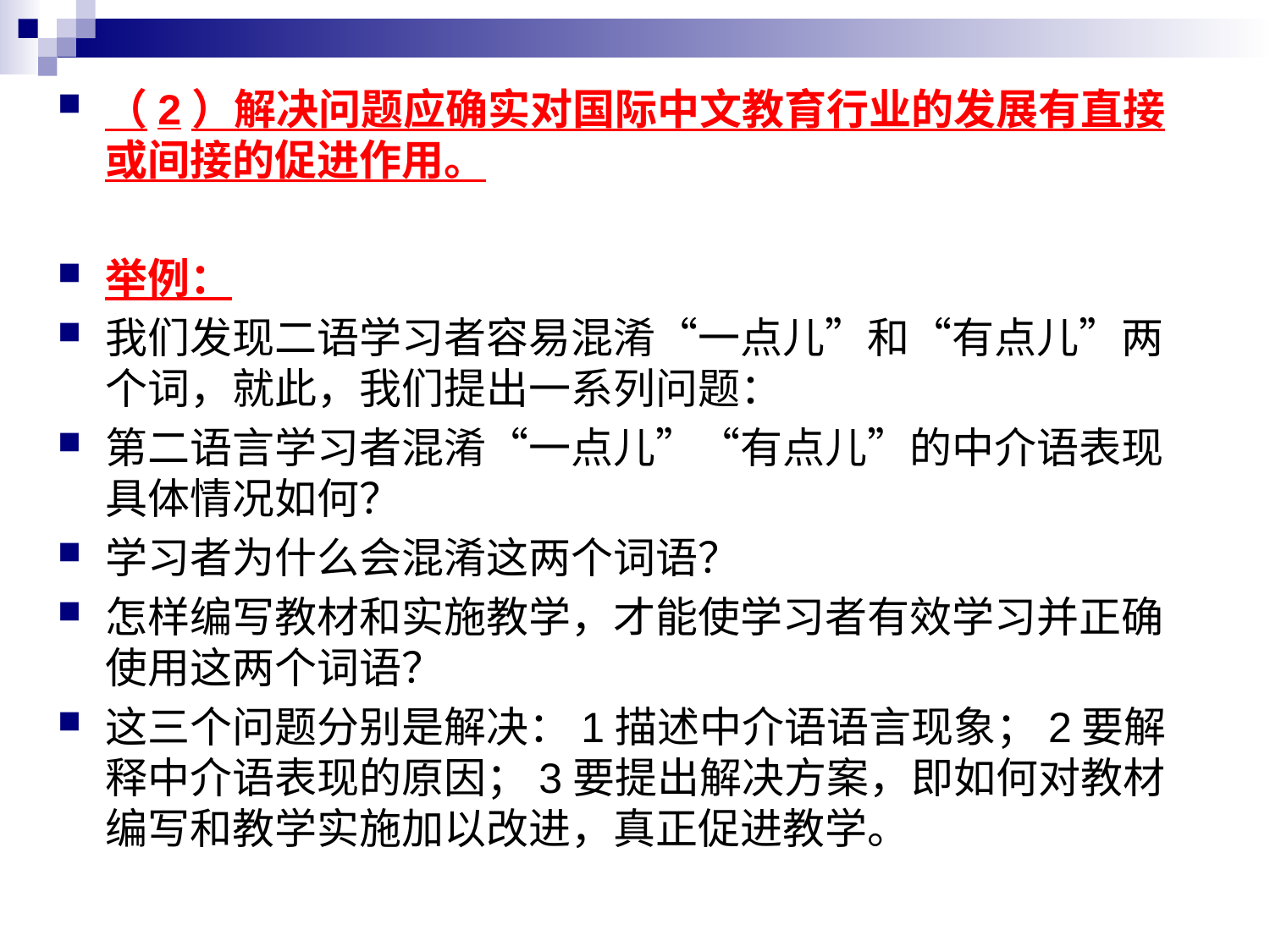

（2）解决问题应确实对国际中文教育行业的发展有直接或间接的促进作用。

举例：
我们发现二语学习者容易混淆“一点儿”和“有点儿”两个词，就此，我们提出一系列问题：
第二语言学习者混淆“一点儿”“有点儿”的中介语表现具体情况如何？
学习者为什么会混淆这两个词语？
怎样编写教材和实施教学，才能使学习者有效学习并正确使用这两个词语？
这三个问题分别是解决：1描述中介语语言现象；2要解释中介语表现的原因；3要提出解决方案，即如何对教材编写和教学实施加以改进，真正促进教学。